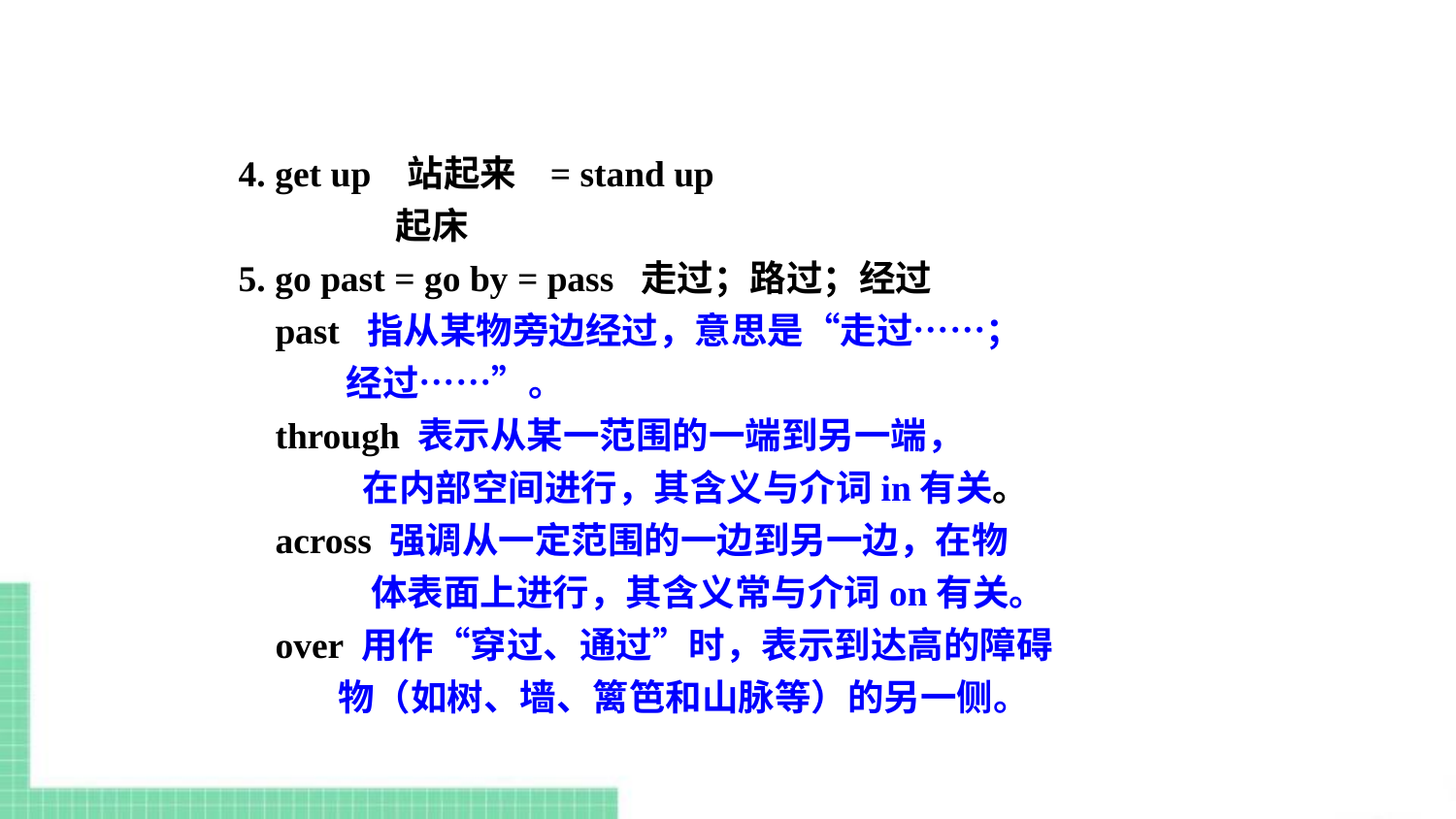

4. get up   站起来   = stand up
                  起床
5. go past = go by = pass  走过；路过；经过
    past  指从某物旁边经过，意思是“走过……；
            经过……”。
    through 表示从某一范围的一端到另一端，
              在内部空间进行，其含义与介词in有关。
    across 强调从一定范围的一边到另一边，在物
               体表面上进行，其含义常与介词on有关。
    over 用作“穿过、通过”时，表示到达高的障碍
           物（如树、墙、篱笆和山脉等）的另一侧。